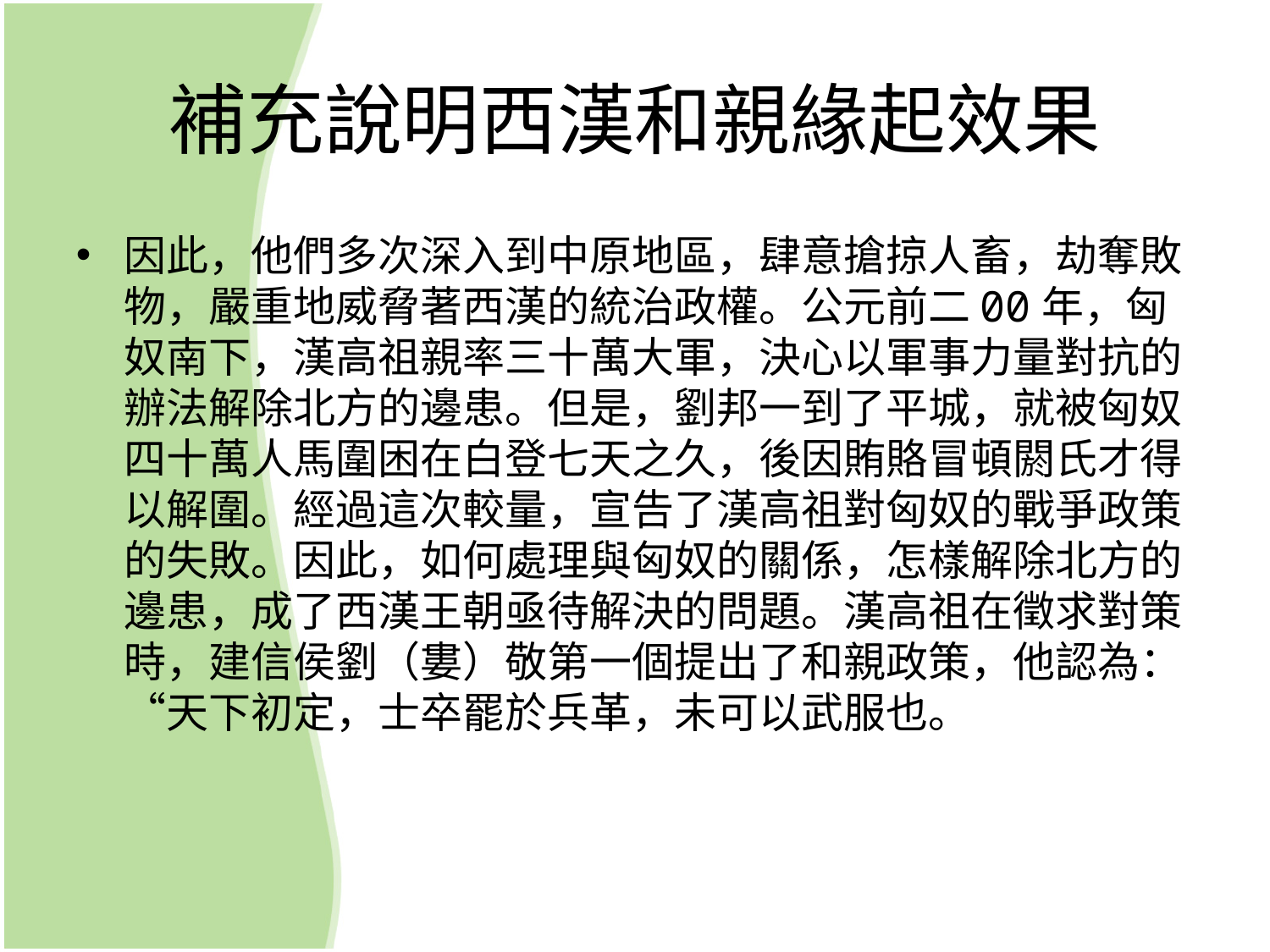

# 補充說明西漢和親緣起效果
因此，他們多次深入到中原地區，肆意搶掠人畜，劫奪敗物，嚴重地威脅著西漢的統治政權。公元前二00年，匈奴南下，漢高祖親率三十萬大軍，決心以軍事力量對抗的辦法解除北方的邊患。但是，劉邦一到了平城，就被匈奴四十萬人馬圍困在白登七天之久，後因賄賂冒頓閼氏才得以解圍。經過這次較量，宣告了漢高祖對匈奴的戰爭政策的失敗。因此，如何處理與匈奴的關係，怎樣解除北方的邊患，成了西漢王朝亟待解決的問題。漢高祖在徵求對策時，建信侯劉（婁）敬第一個提出了和親政策，他認為：“天下初定，士卒罷於兵革，未可以武服也。